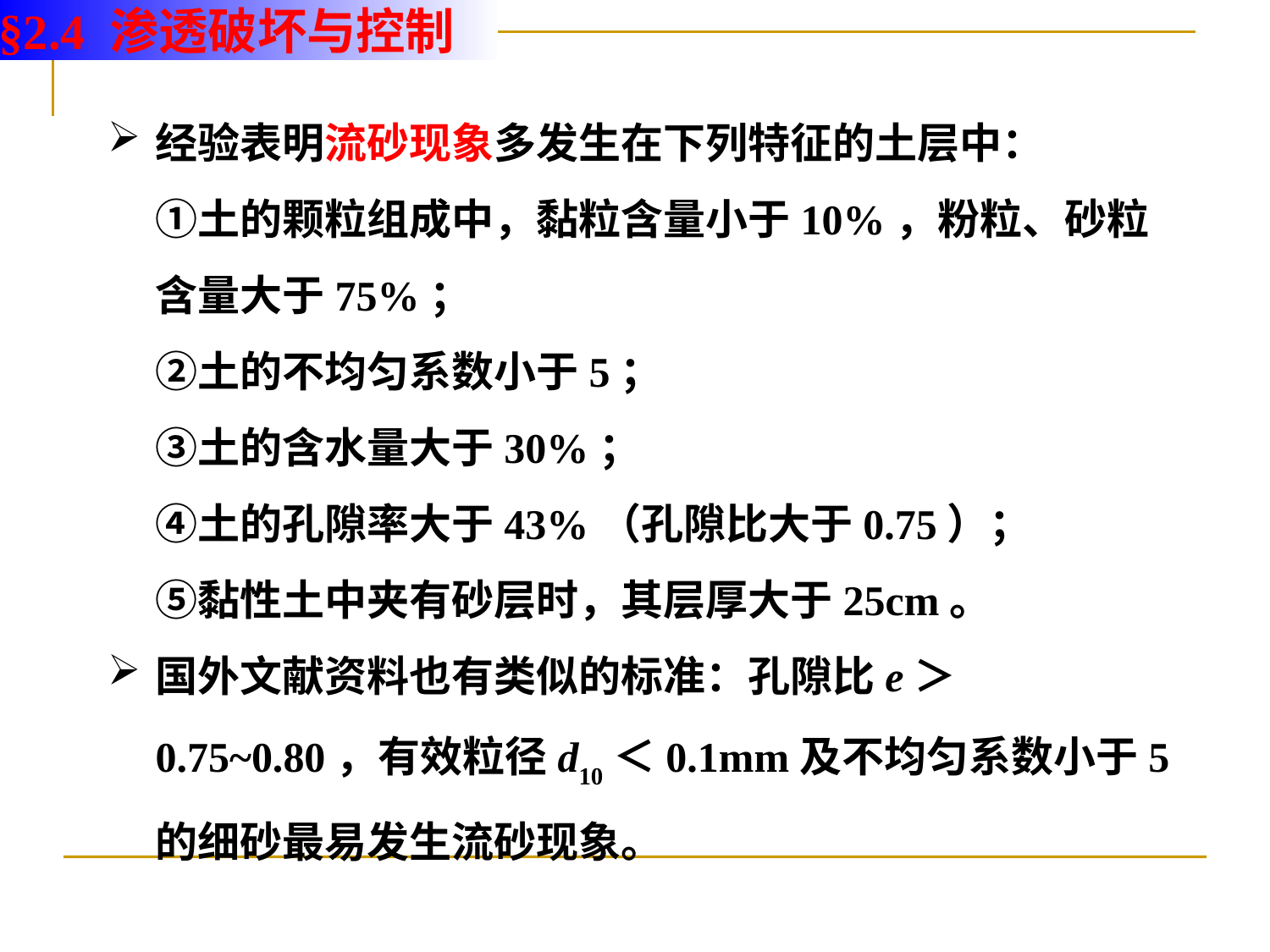

§2.4 渗透破坏与控制
经验表明流砂现象多发生在下列特征的土层中：
①土的颗粒组成中，黏粒含量小于10%，粉粒、砂粒含量大于75%；
②土的不均匀系数小于5；
③土的含水量大于30%；
④土的孔隙率大于43%（孔隙比大于0.75）；
⑤黏性土中夹有砂层时，其层厚大于25cm。
国外文献资料也有类似的标准：孔隙比e＞0.75~0.80，有效粒径d10＜0.1mm及不均匀系数小于5的细砂最易发生流砂现象。